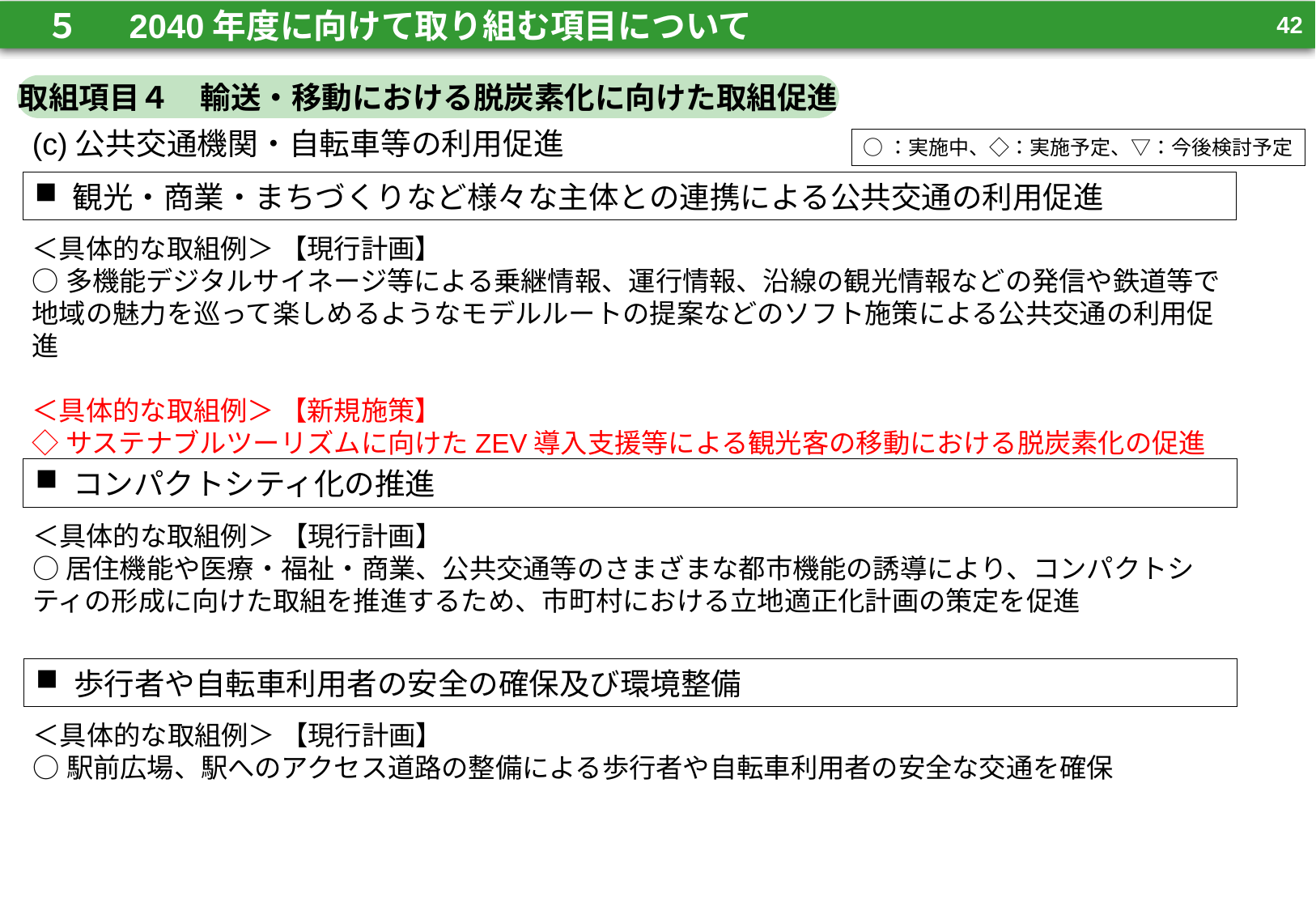

42
　５　 2040年度に向けて取り組む項目について
42
取組項目４　輸送・移動における脱炭素化に向けた取組促進
(c)公共交通機関・自転車等の利用促進
○：実施中、◇：実施予定、▽：今後検討予定
観光・商業・まちづくりなど様々な主体との連携による公共交通の利用促進
＜具体的な取組例＞ 【現行計画】
○多機能デジタルサイネージ等による乗継情報、運行情報、沿線の観光情報などの発信や鉄道等で地域の魅力を巡って楽しめるようなモデルルートの提案などのソフト施策による公共交通の利用促進

＜具体的な取組例＞ 【新規施策】
◇サステナブルツーリズムに向けたZEV導入支援等による観光客の移動における脱炭素化の促進
コンパクトシティ化の推進
＜具体的な取組例＞ 【現行計画】
○居住機能や医療・福祉・商業、公共交通等のさまざまな都市機能の誘導により、コンパクトシティの形成に向けた取組を推進するため、市町村における立地適正化計画の策定を促進
歩行者や自転車利用者の安全の確保及び環境整備
＜具体的な取組例＞ 【現行計画】
○駅前広場、駅へのアクセス道路の整備による歩行者や自転車利用者の安全な交通を確保